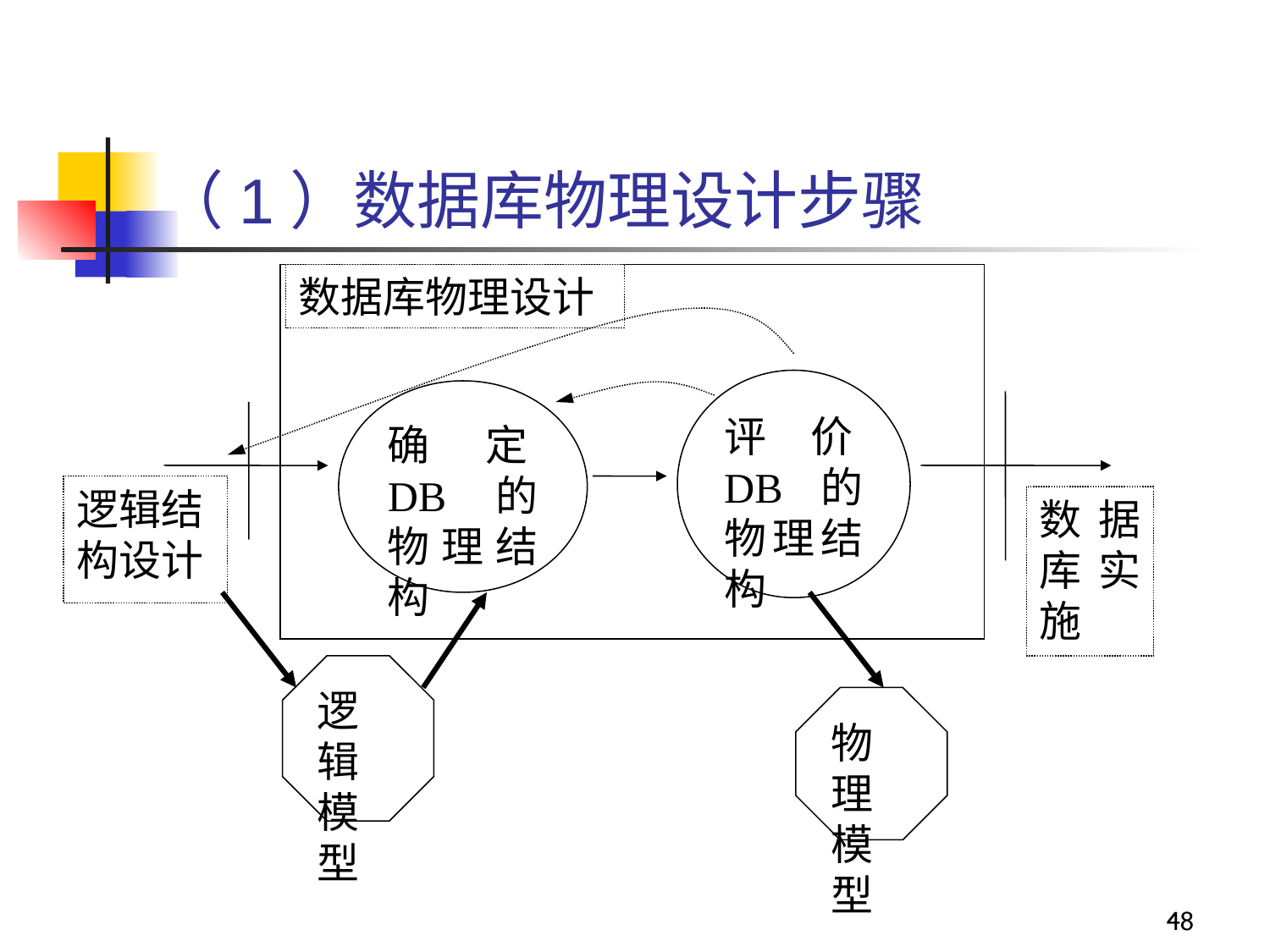

# （1）数据库物理设计步骤

数据库物理设计

评价DB的物理结构
确定DB的物理结构

逻辑结
构设计

数据库实施

逻辑
模型
物理
模型
48